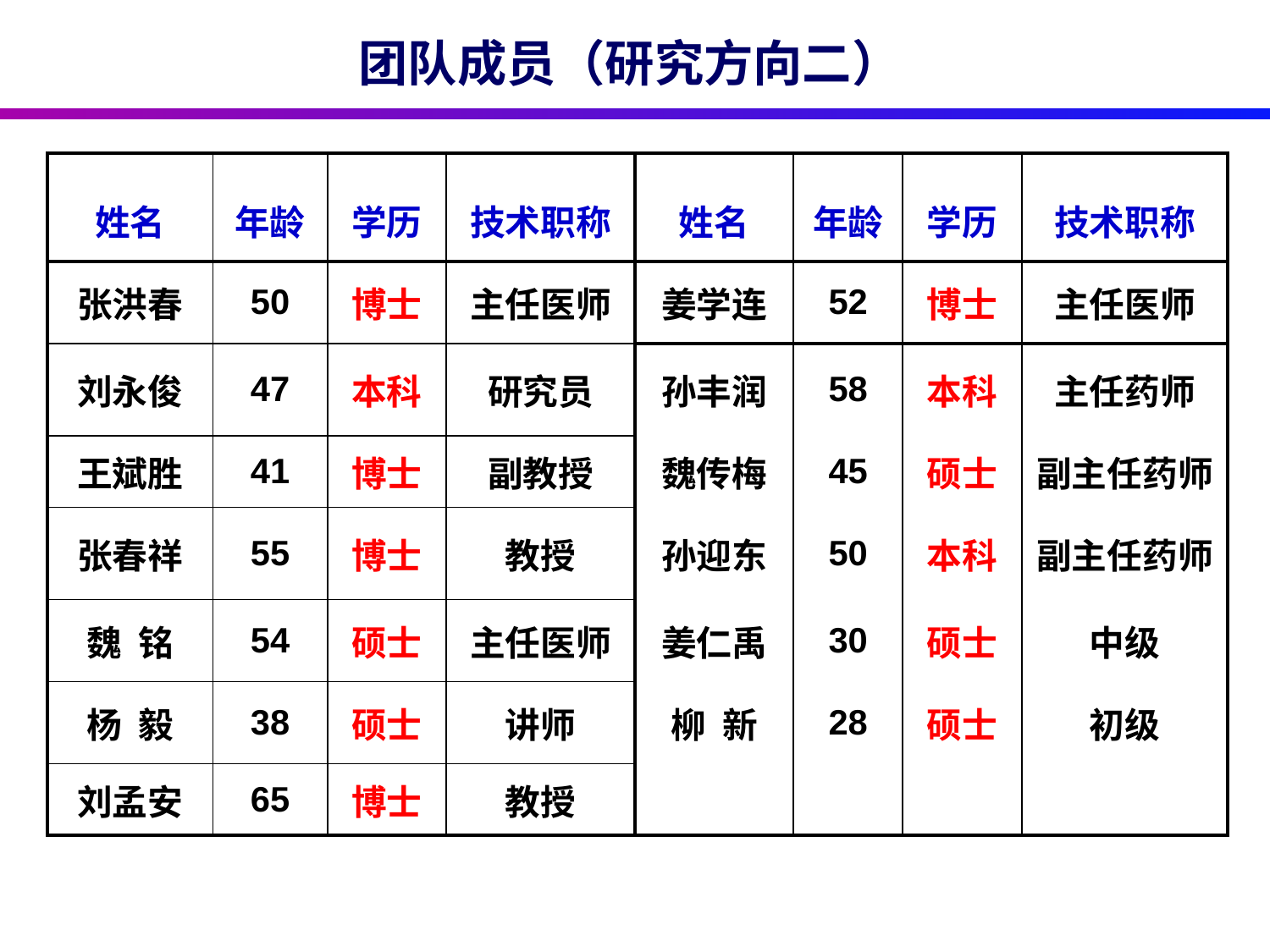

团队成员（研究方向二）

| 姓名 | 年龄 | 学历 | 技术职称 | 姓名 | 年龄 | 学历 | 技术职称 |
| --- | --- | --- | --- | --- | --- | --- | --- |
| 张洪春 | 50 | 博士 | 主任医师 | 姜学连 | 52 | 博士 | 主任医师 |
| 刘永俊 | 47 | 本科 | 研究员 | 孙丰润 | 58 | 本科 | 主任药师 |
| 王斌胜 | 41 | 博士 | 副教授 | 魏传梅 | 45 | 硕士 | 副主任药师 |
| 张春祥 | 55 | 博士 | 教授 | 孙迎东 | 50 | 本科 | 副主任药师 |
| 魏 铭 | 54 | 硕士 | 主任医师 | 姜仁禹 | 30 | 硕士 | 中级 |
| 杨 毅 | 38 | 硕士 | 讲师 | 柳 新 | 28 | 硕士 | 初级 |
| 刘孟安 | 65 | 博士 | 教授 |  |  |  |  |